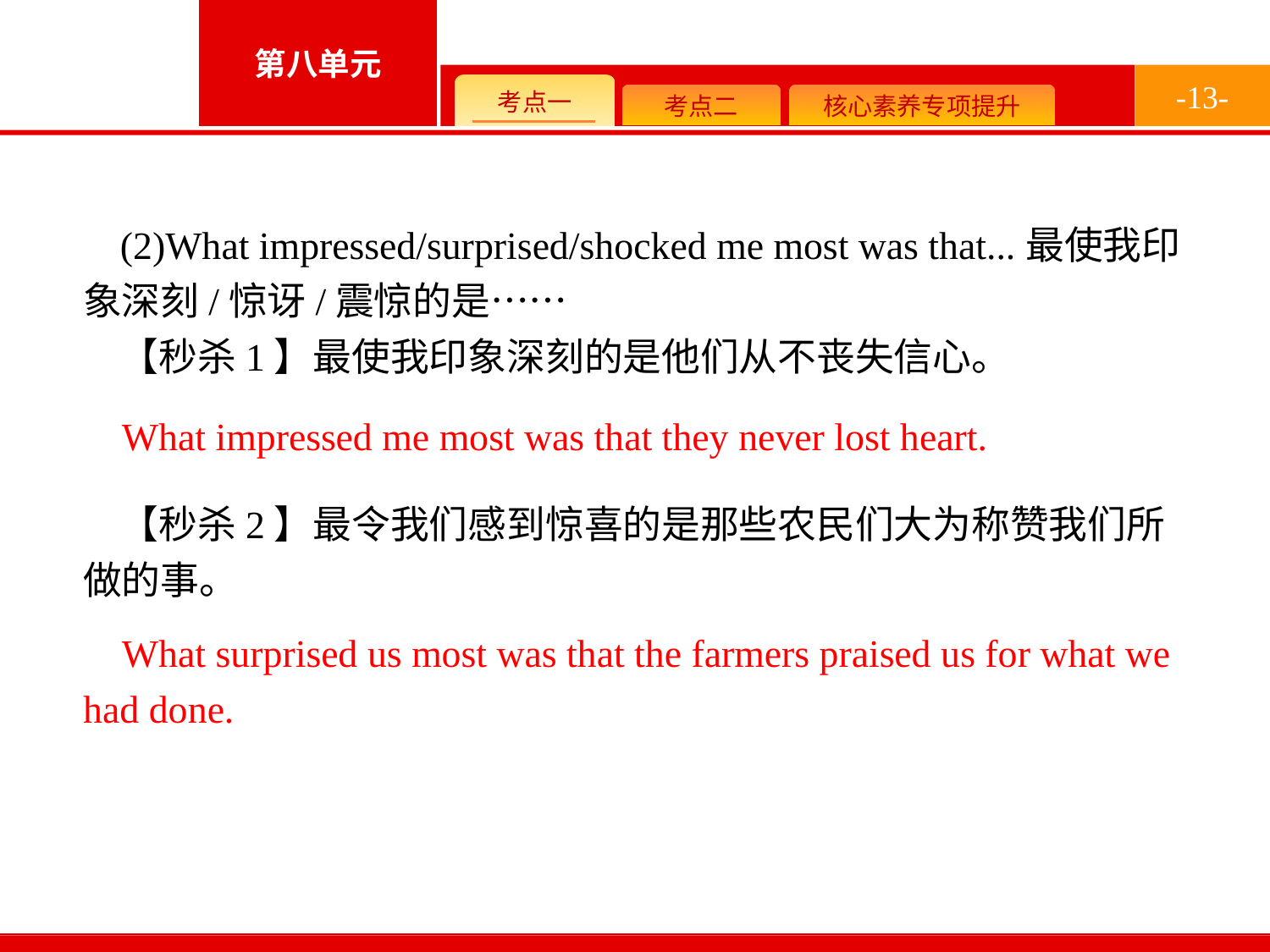

-13-
(2)What impressed/surprised/shocked me most was that...最使我印象深刻/惊讶/震惊的是……
【秒杀1】最使我印象深刻的是他们从不丧失信心。

【秒杀2】最令我们感到惊喜的是那些农民们大为称赞我们所做的事。
What impressed me most was that they never lost heart.
What surprised us most was that the farmers praised us for what we had done.